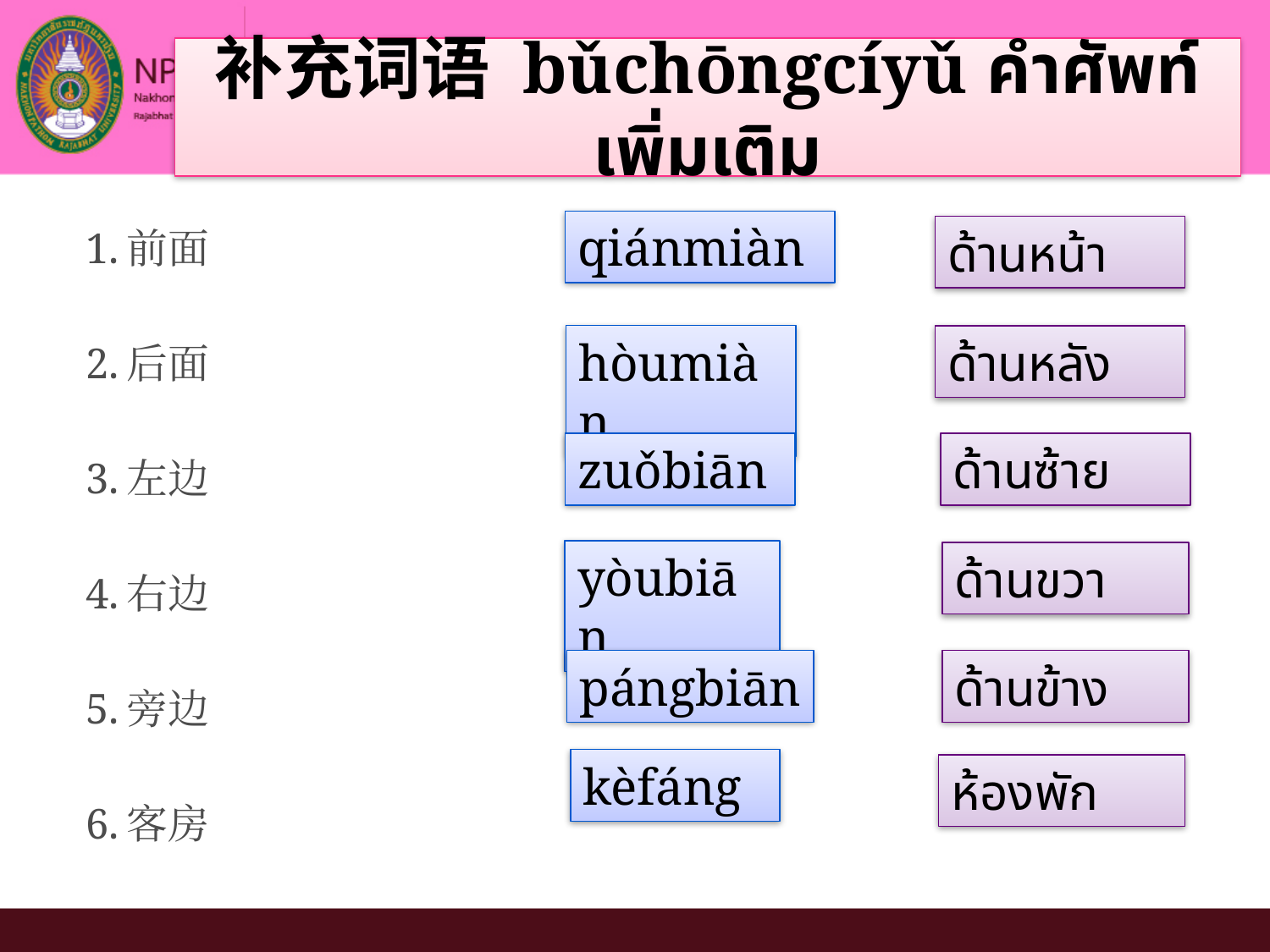

# 补充词语 bǔchōngcíyǔ คำศัพท์เพิ่มเติม
qiánmiàn
1.前面

2.后面

3.左边

4.右边

5.旁边

6.客房
ด้านหน้า
hòumiàn
ด้านหลัง
zuǒbiān
ด้านซ้าย
yòubiān
ด้านขวา
pángbiān
ด้านข้าง
kèfáng
ห้องพัก